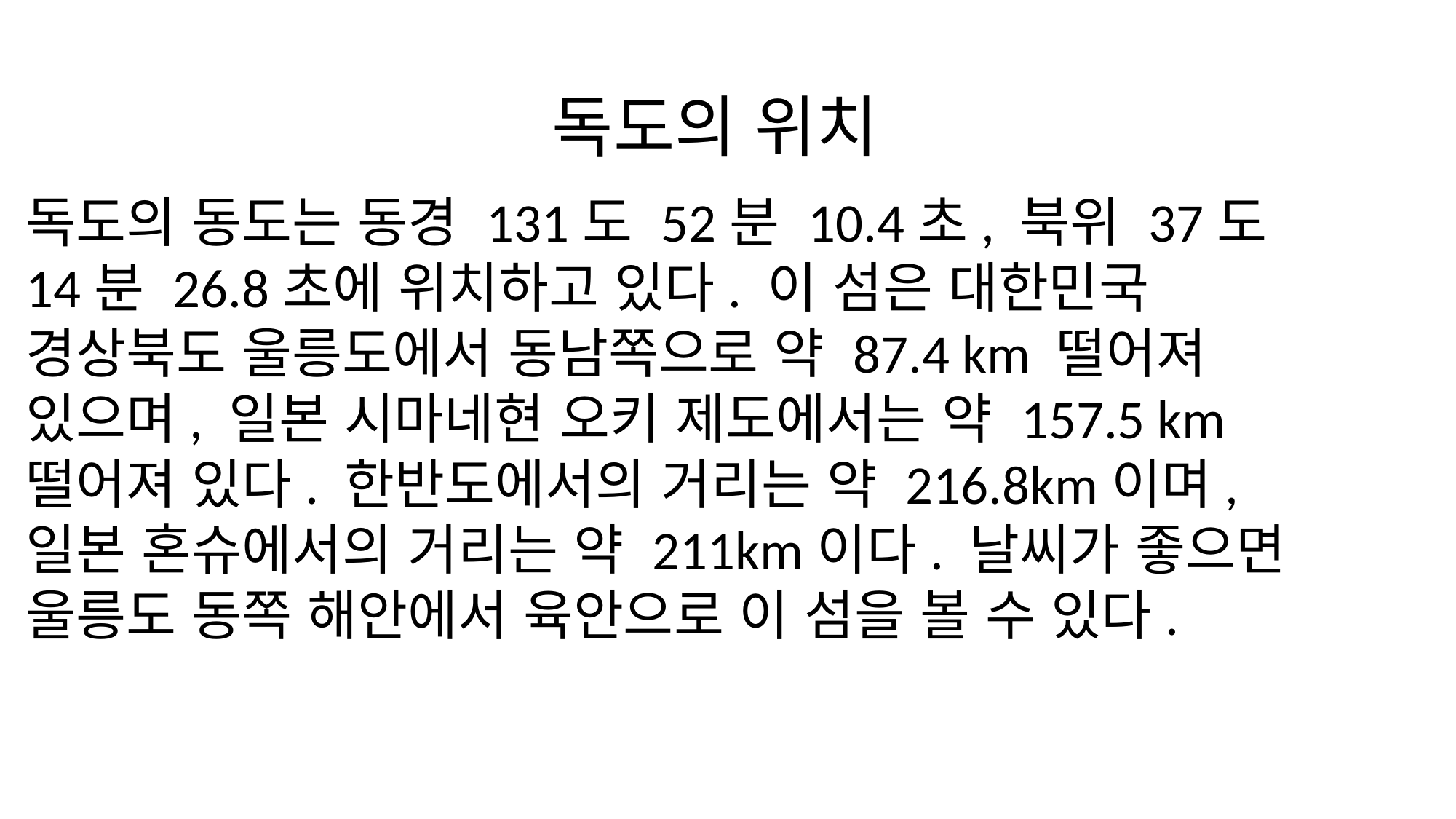

# 독도의 위치
독도의 동도는 동경 131도 52분 10.4초, 북위 37도 14분 26.8초에 위치하고 있다. 이 섬은 대한민국 경상북도 울릉도에서 동남쪽으로 약 87.4 km 떨어져 있으며, 일본 시마네현 오키 제도에서는 약 157.5 km 떨어져 있다. 한반도에서의 거리는 약 216.8km이며, 일본 혼슈에서의 거리는 약 211km이다. 날씨가 좋으면 울릉도 동쪽 해안에서 육안으로 이 섬을 볼 수 있다.